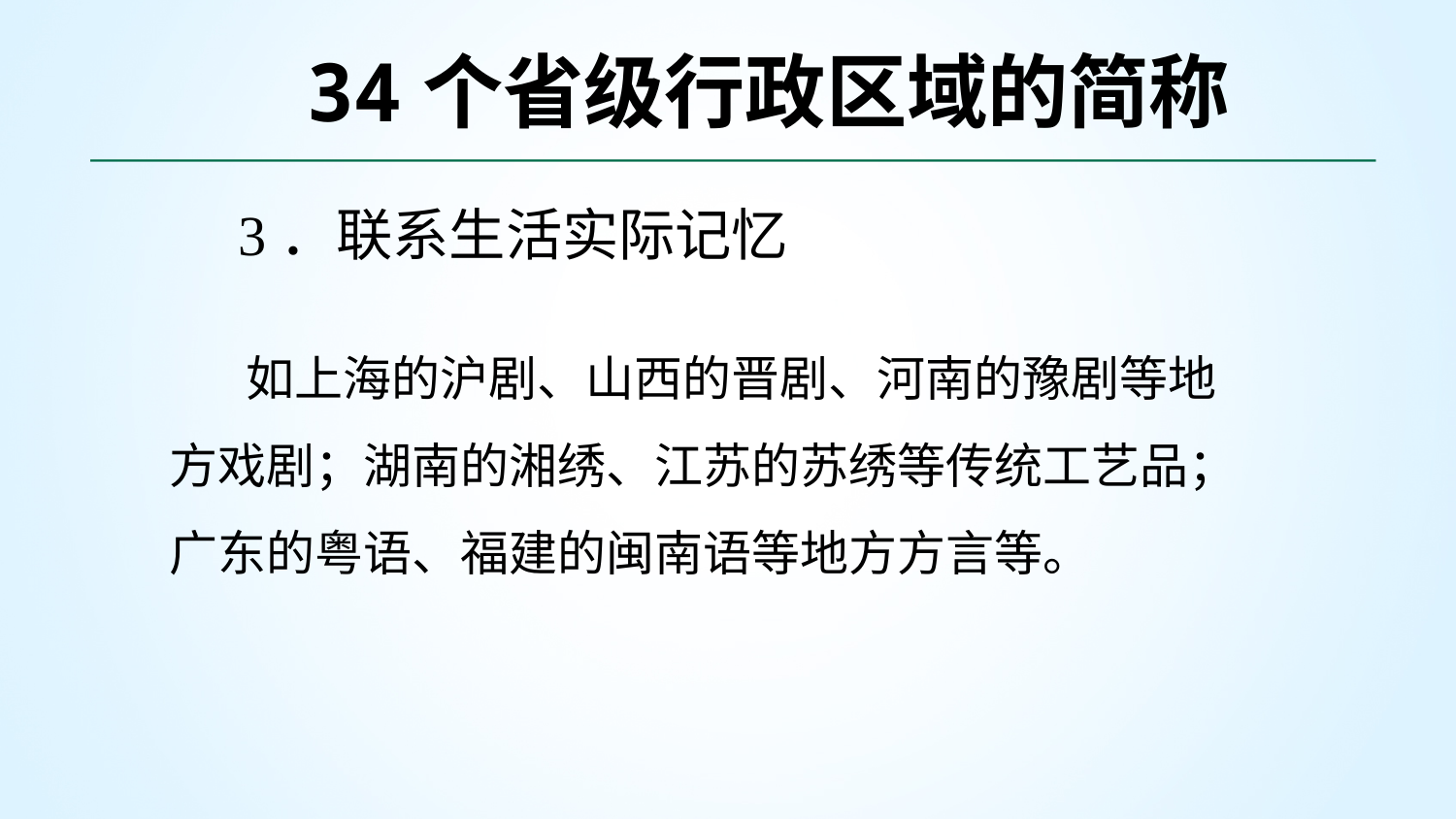

34个省级行政区域的简称
3．联系生活实际记忆
      如上海的沪剧、山西的晋剧、河南的豫剧等地方戏剧；湖南的湘绣、江苏的苏绣等传统工艺品；广东的粤语、福建的闽南语等地方方言等。